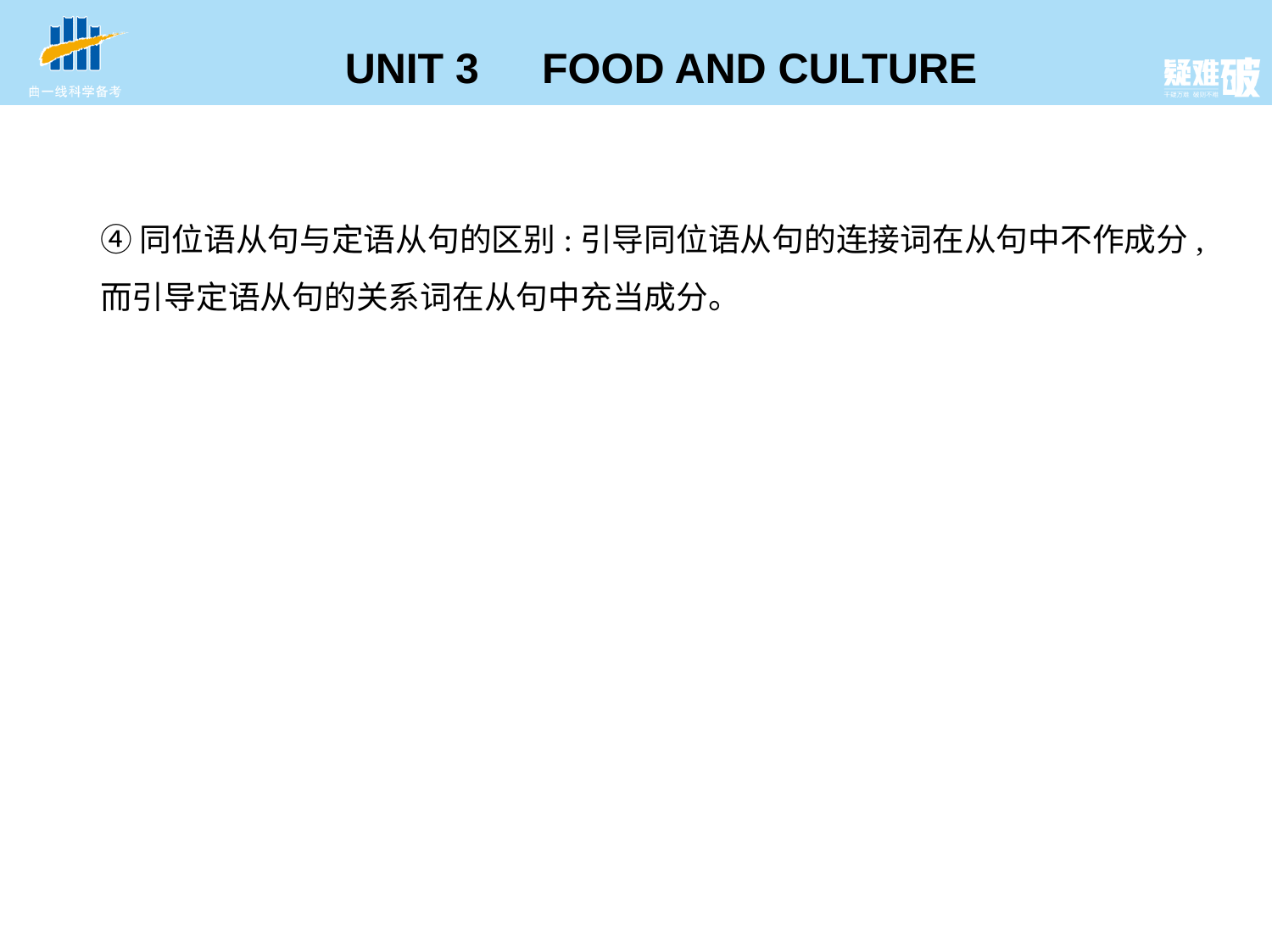

④同位语从句与定语从句的区别:引导同位语从句的连接词在从句中不作成分,
而引导定语从句的关系词在从句中充当成分。